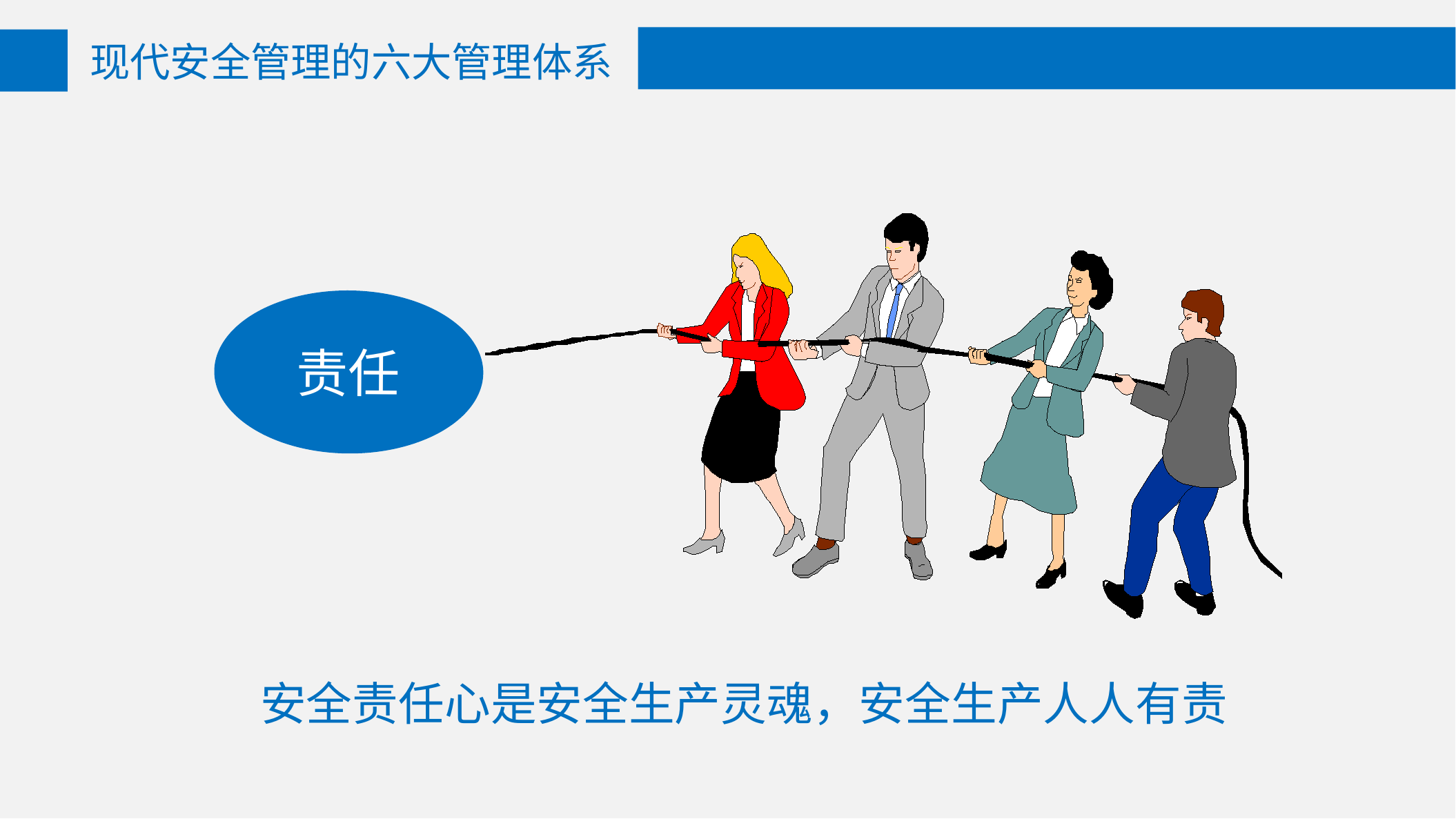

现代安全管理的六大管理体系

责任
安全责任心是安全生产灵魂，安全生产人人有责